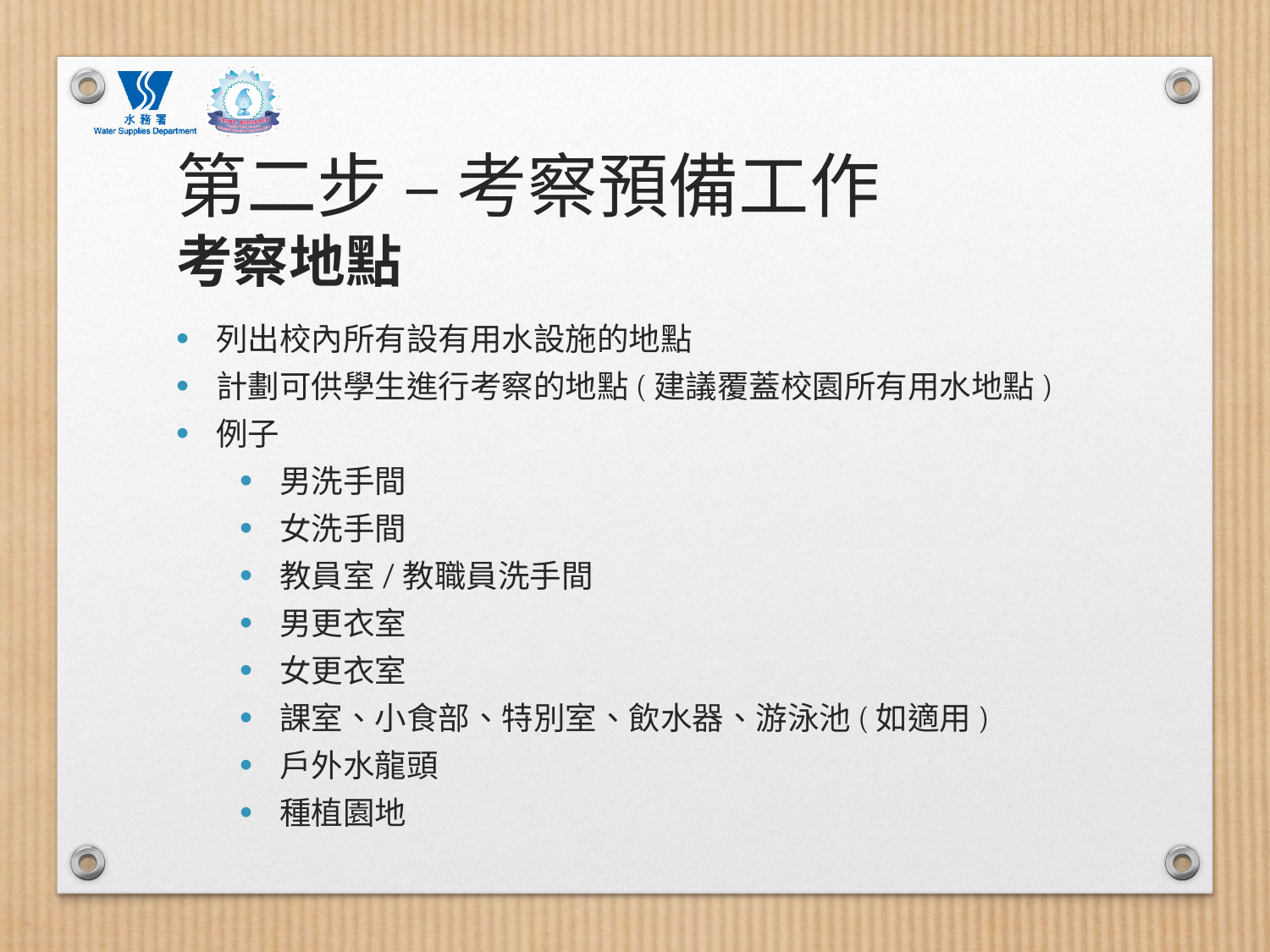

# 第二步 – 考察預備工作 考察地點
列出校內所有設有用水設施的地點
計劃可供學生進行考察的地點(建議覆蓋校園所有用水地點)
例子
男洗手間
女洗手間
教員室/教職員洗手間
男更衣室
女更衣室
課室、小食部、特別室、飲水器、游泳池(如適用)
戶外水龍頭
種植園地